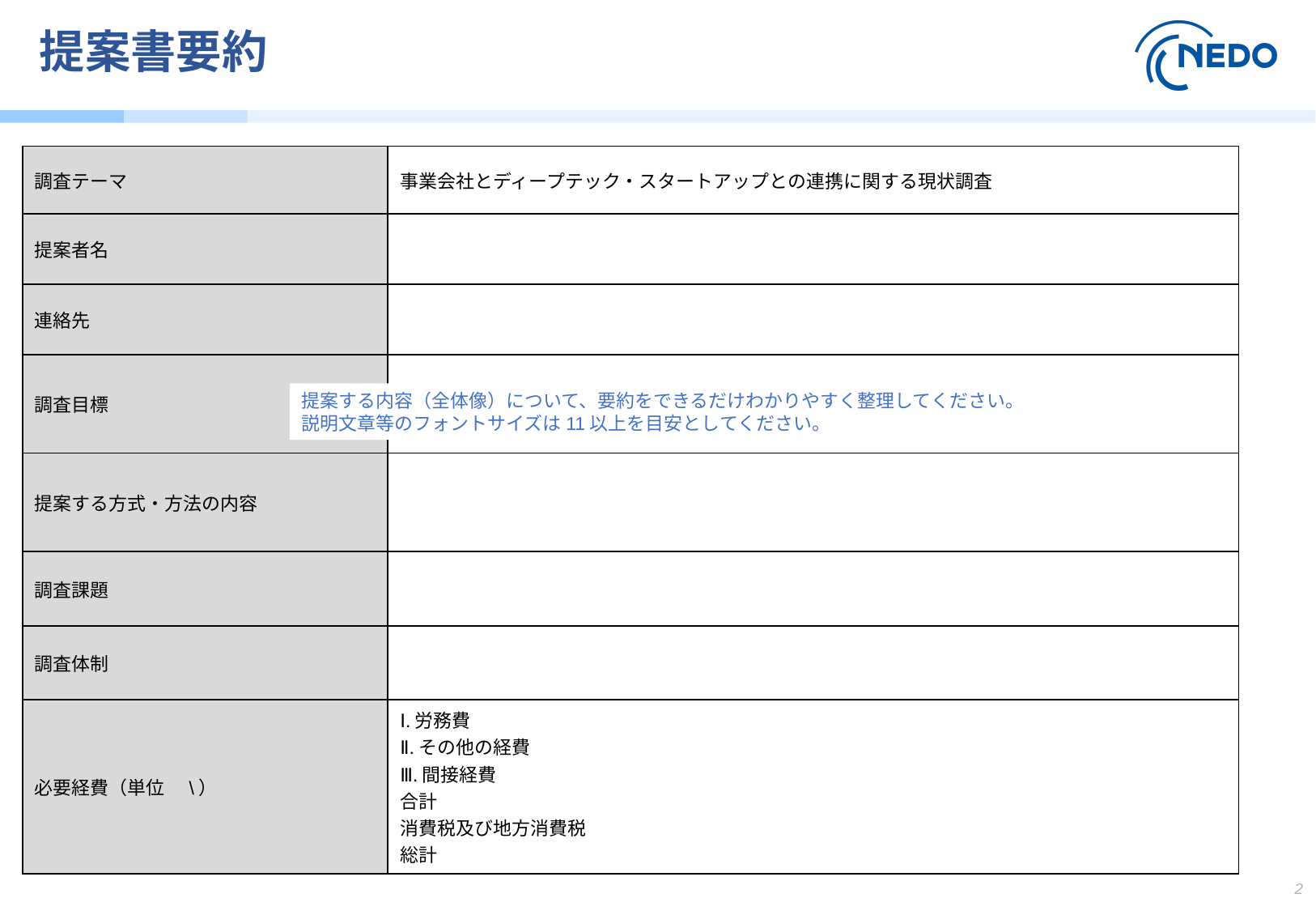

# 提案書要約
| 調査テーマ | 事業会社とディープテック・スタートアップとの連携に関する現状調査 |
| --- | --- |
| 提案者名 |  |
| 連絡先 |  |
| 調査目標 |  |
| 提案する方式・方法の内容 |  |
| 調査課題 |  |
| 調査体制 |  |
| 必要経費（単位　\） | Ⅰ.労務費 Ⅱ.その他の経費 Ⅲ.間接経費 合計 消費税及び地方消費税 総計 |
提案する内容（全体像）について、要約をできるだけわかりやすく整理してください。
説明文章等のフォントサイズは11以上を目安としてください。
2